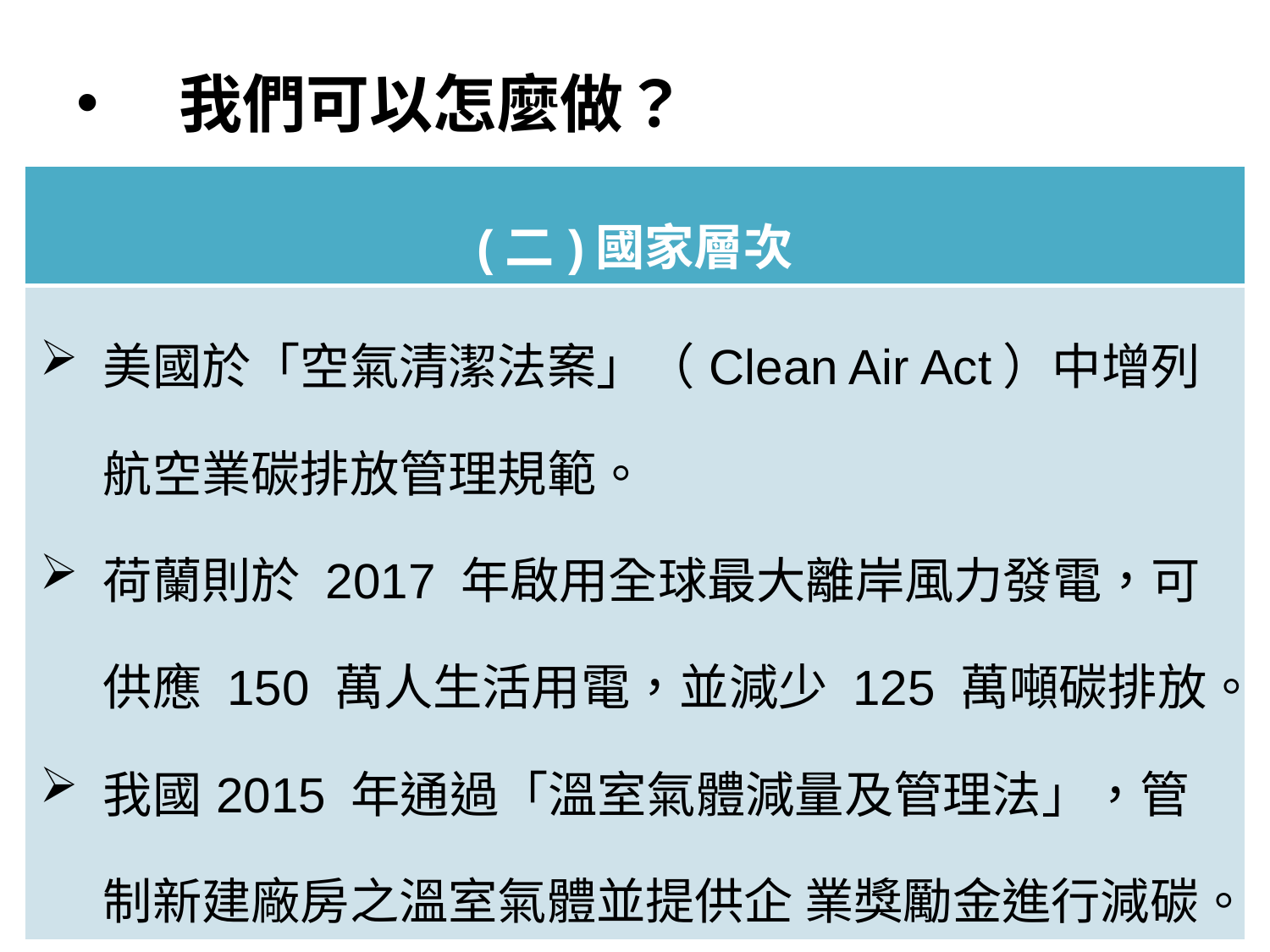

# 我們可以怎麼做？
| (二)國家層次 |
| --- |
| 美國於「空氣清潔法案」（Clean Air Act）中增列航空業碳排放管理規範。 荷蘭則於 2017 年啟用全球最大離岸風力發電，可供應 150 萬人生活用電，並減少 125 萬噸碳排放。 我國2015 年通過「溫室氣體減量及管理法」，管制新建廠房之溫室氣體並提供企 業獎勵金進行減碳。 |